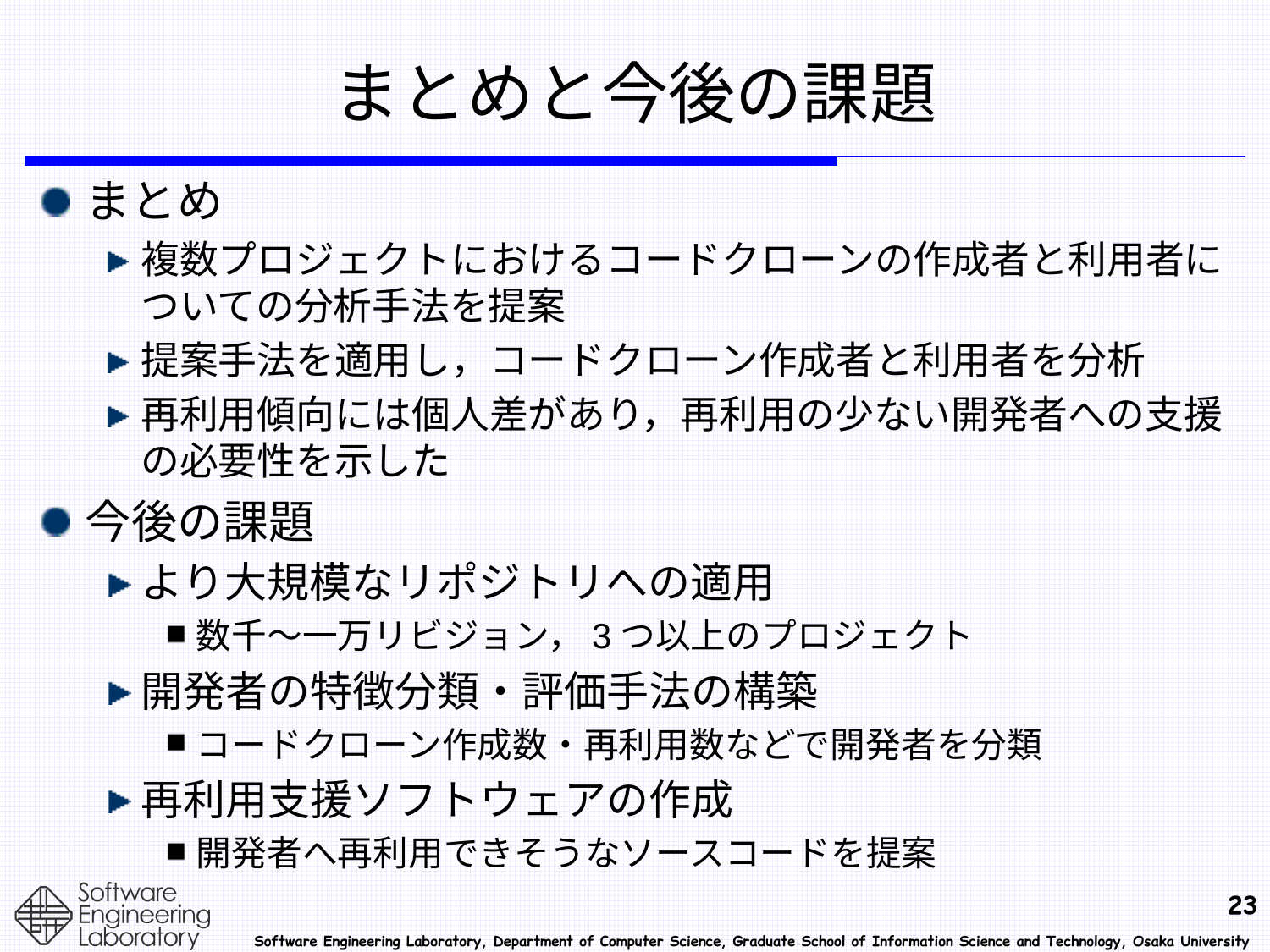

# まとめと今後の課題
まとめ
複数プロジェクトにおけるコードクローンの作成者と利用者についての分析手法を提案
提案手法を適用し，コードクローン作成者と利用者を分析
再利用傾向には個人差があり，再利用の少ない開発者への支援の必要性を示した
今後の課題
より大規模なリポジトリへの適用
数千～一万リビジョン，3つ以上のプロジェクト
開発者の特徴分類・評価手法の構築
コードクローン作成数・再利用数などで開発者を分類
再利用支援ソフトウェアの作成
開発者へ再利用できそうなソースコードを提案